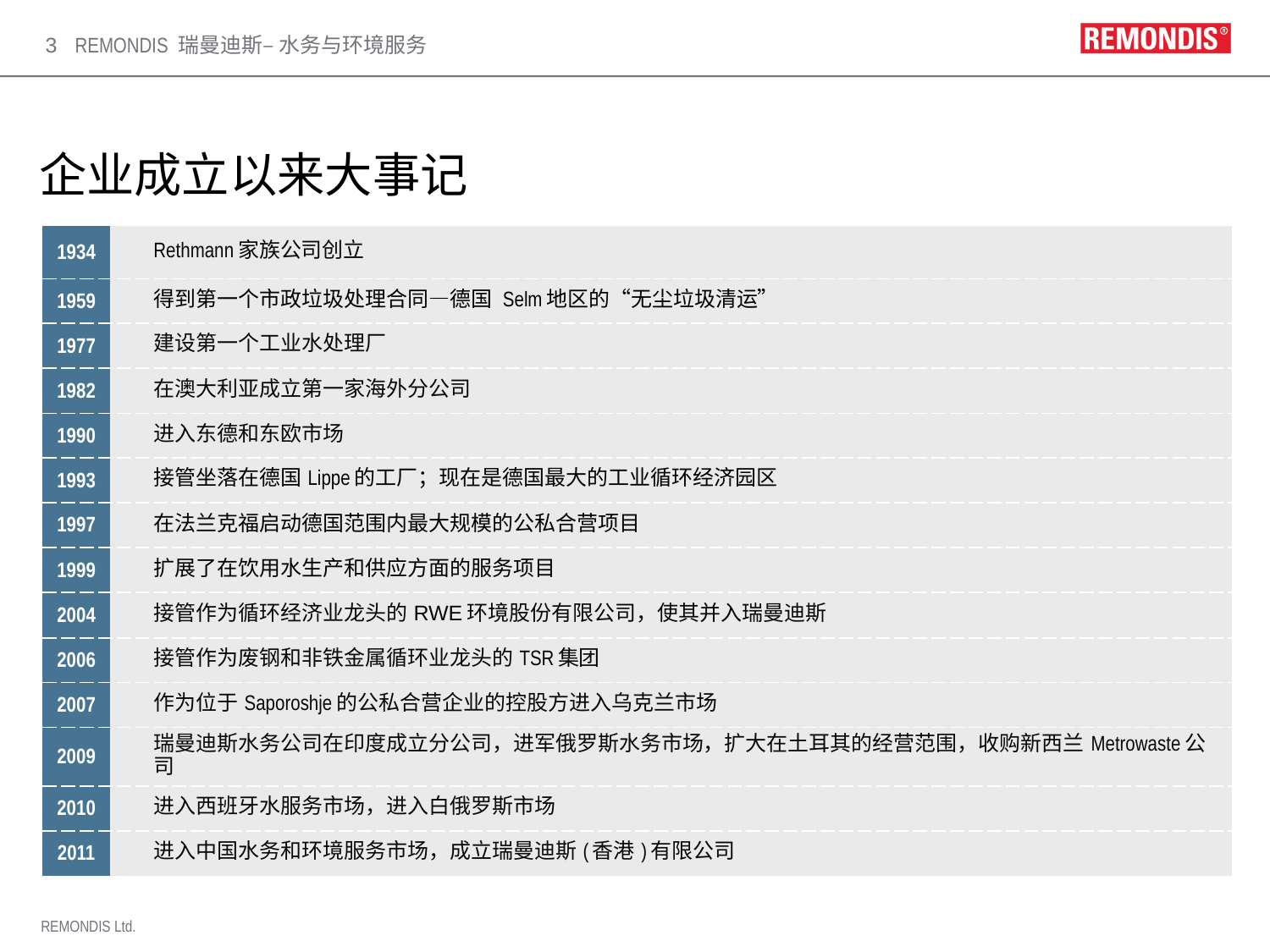

3
# 企业成立以来大事记
| 1934 |  | Rethmann家族公司创立 |
| --- | --- | --- |
| 1959 |  | 得到第一个市政垃圾处理合同—德国 Selm地区的“无尘垃圾清运” |
| 1977 |  | 建设第一个工业水处理厂 |
| 1982 |  | 在澳大利亚成立第一家海外分公司 |
| 1990 |  | 进入东德和东欧市场 |
| 1993 |  | 接管坐落在德国Lippe的工厂；现在是德国最大的工业循环经济园区 |
| 1997 |  | 在法兰克福启动德国范围内最大规模的公私合营项目 |
| 1999 |  | 扩展了在饮用水生产和供应方面的服务项目 |
| 2004 |  | 接管作为循环经济业龙头的RWE环境股份有限公司，使其并入瑞曼迪斯 |
| 2006 |  | 接管作为废钢和非铁金属循环业龙头的TSR集团 |
| 2007 |  | 作为位于Saporoshje的公私合营企业的控股方进入乌克兰市场 |
| 2009 |  | 瑞曼迪斯水务公司在印度成立分公司，进军俄罗斯水务市场，扩大在土耳其的经营范围，收购新西兰Metrowaste公司 |
| 2010 |  | 进入西班牙水服务市场，进入白俄罗斯市场 |
| 2011 |  | 进入中国水务和环境服务市场，成立瑞曼迪斯(香港)有限公司 |